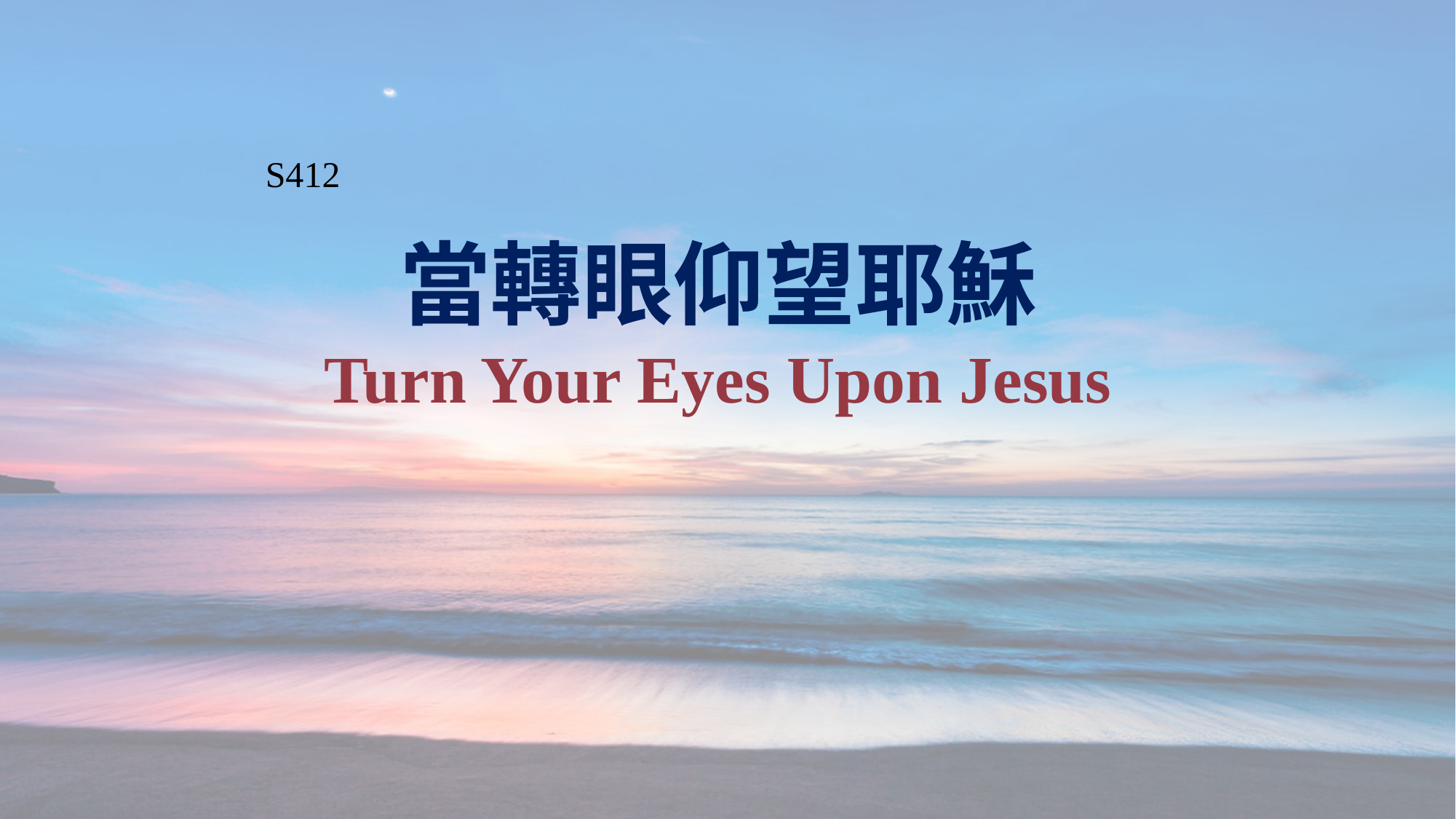

S412
# 當轉眼仰望耶穌 Turn Your Eyes Upon Jesus